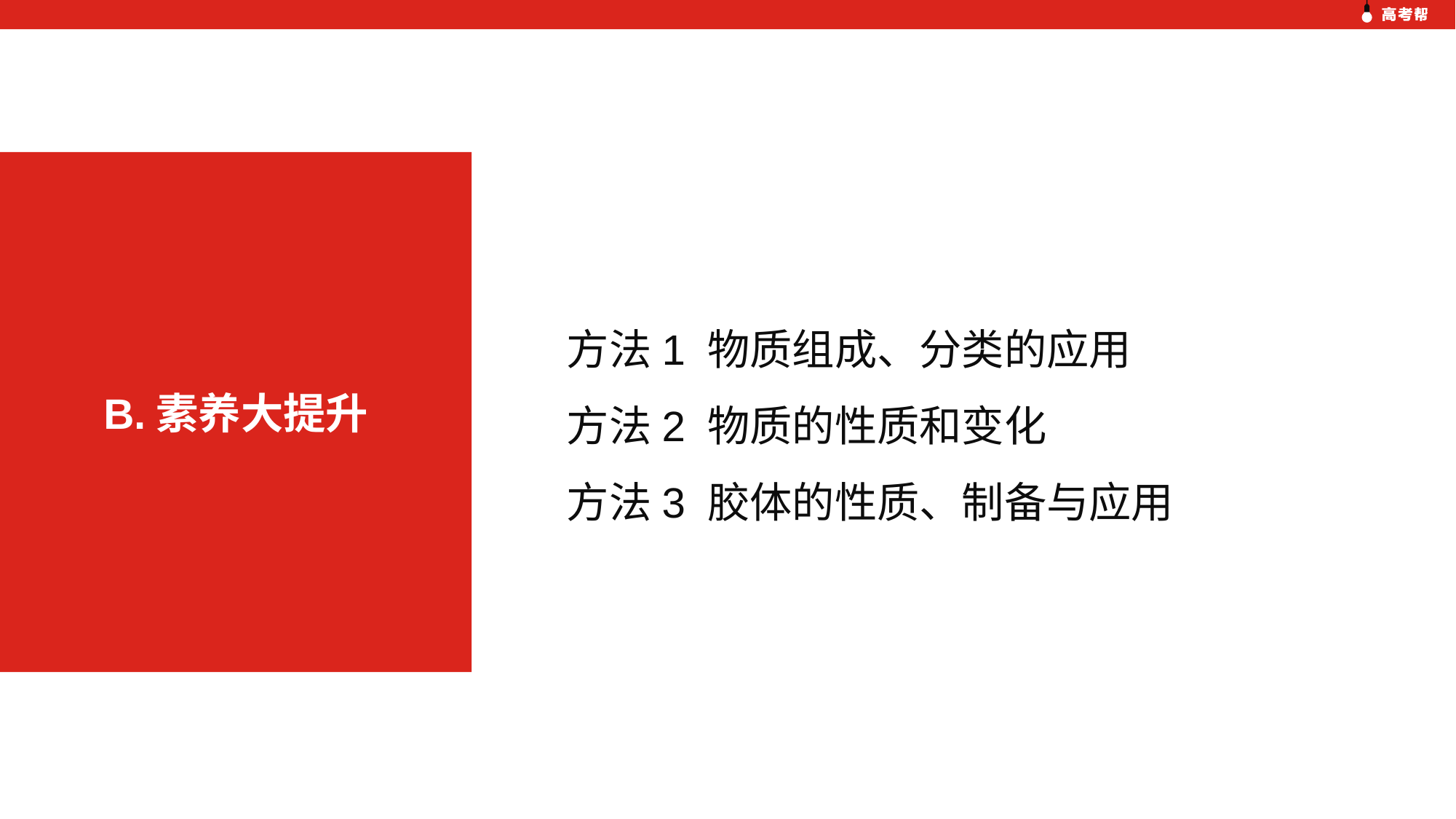

方法1 物质组成、分类的应用
方法2 物质的性质和变化
方法3 胶体的性质、制备与应用
B.素养大提升